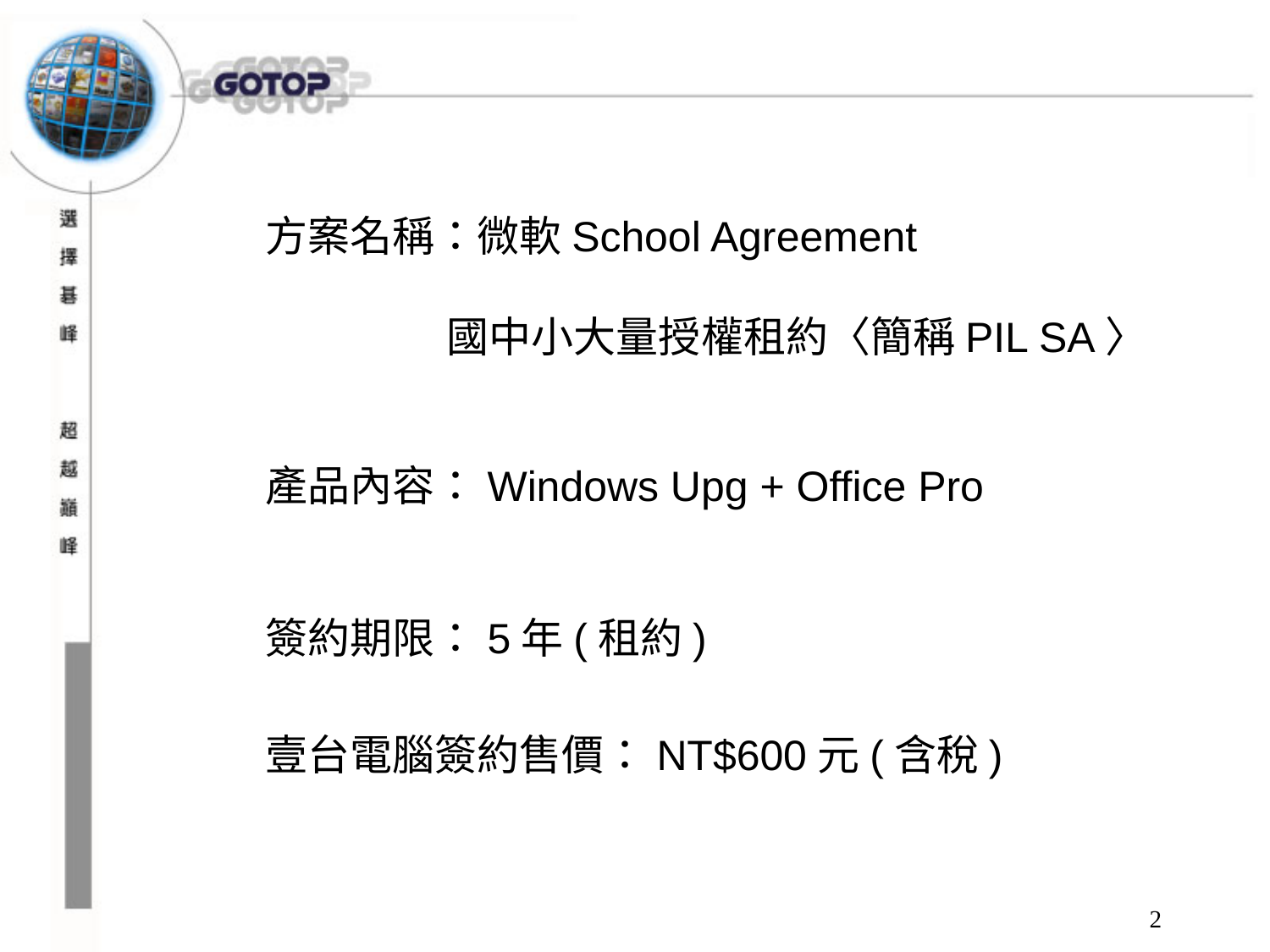

方案名稱：微軟School Agreement
                  國中小大量授權租約〈簡稱PIL SA〉

產品內容：Windows Upg + Office Pro

簽約期限：5年(租約)

壹台電腦簽約售價：NT$600元(含稅)

2